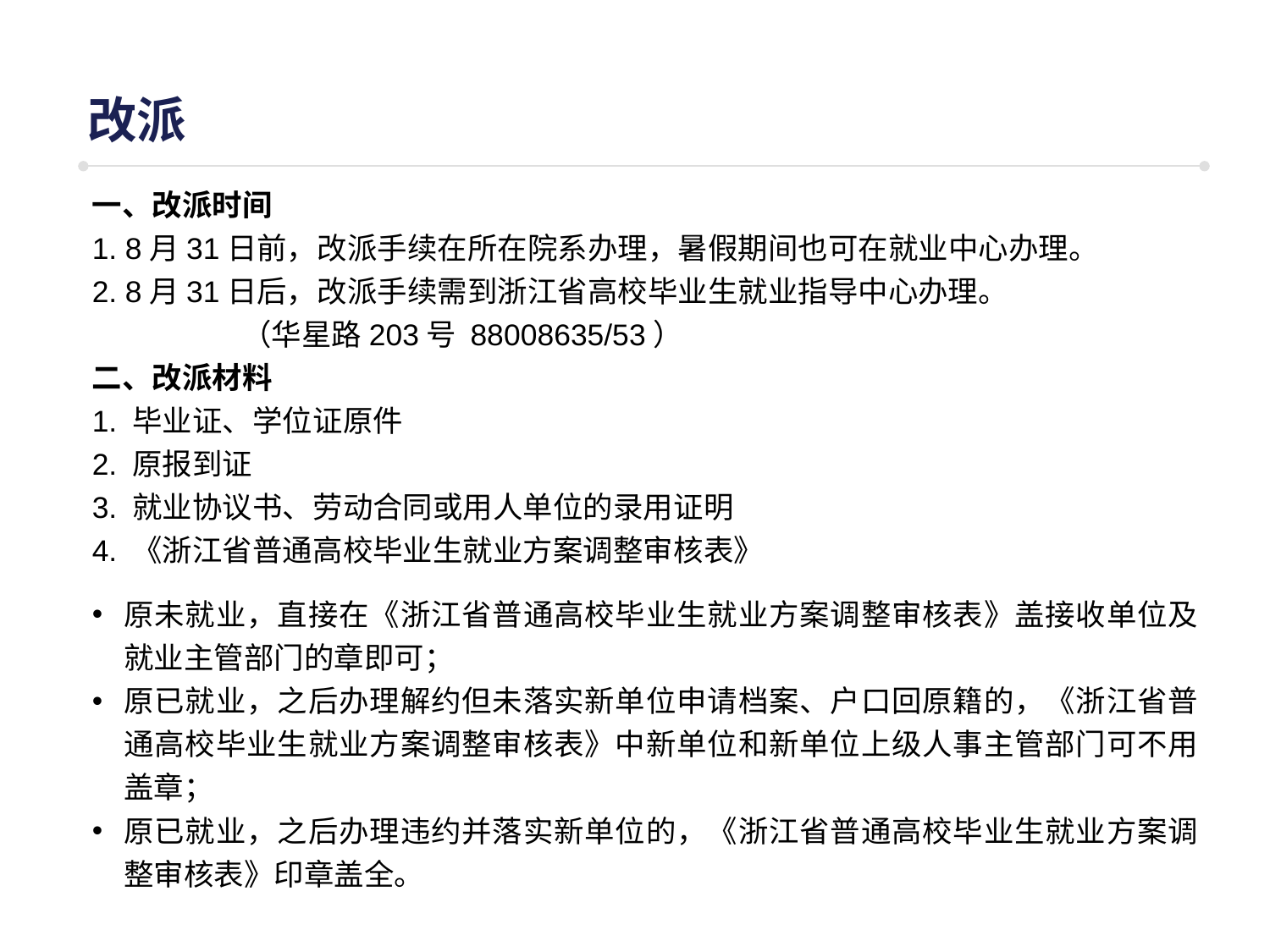

改派
一、改派时间
1. 8月31日前，改派手续在所在院系办理，暑假期间也可在就业中心办理。
2. 8月31日后，改派手续需到浙江省高校毕业生就业指导中心办理。
                     （华星路203号 88008635/53）
二、改派材料
1. 毕业证、学位证原件
2. 原报到证
3. 就业协议书、劳动合同或用人单位的录用证明
4. 《浙江省普通高校毕业生就业方案调整审核表》
原未就业，直接在《浙江省普通高校毕业生就业方案调整审核表》盖接收单位及就业主管部门的章即可；
原已就业，之后办理解约但未落实新单位申请档案、户口回原籍的，《浙江省普通高校毕业生就业方案调整审核表》中新单位和新单位上级人事主管部门可不用盖章；
原已就业，之后办理违约并落实新单位的，《浙江省普通高校毕业生就业方案调整审核表》印章盖全。